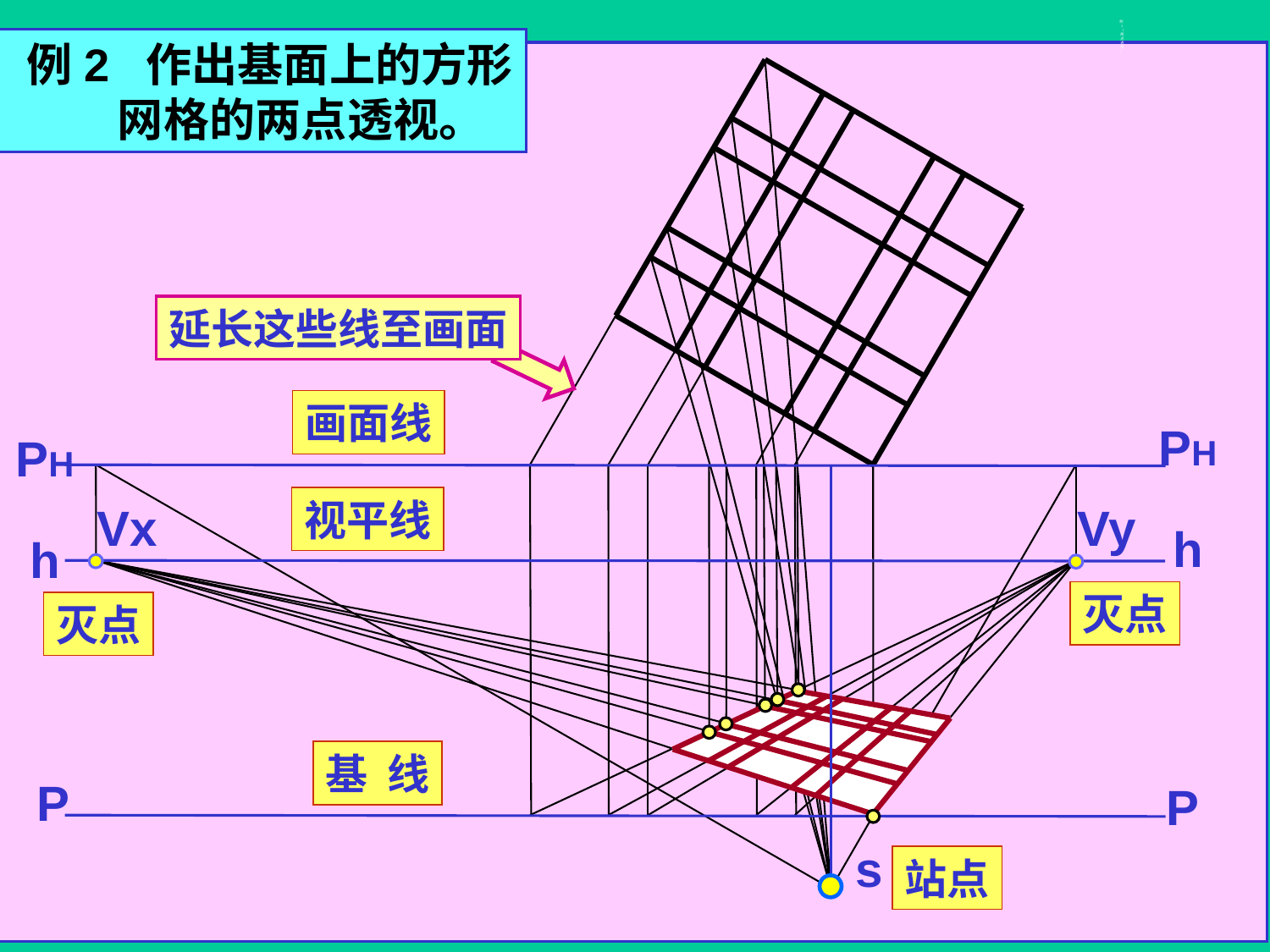

例2  作出基面上的方形
       网格的两点透视。
# 例2（两点透视）

延长这些线至画面

画面线
PH
PH

s

站点

视平线
h
h

Vx

灭点
Vy

灭点

基  线
P
P